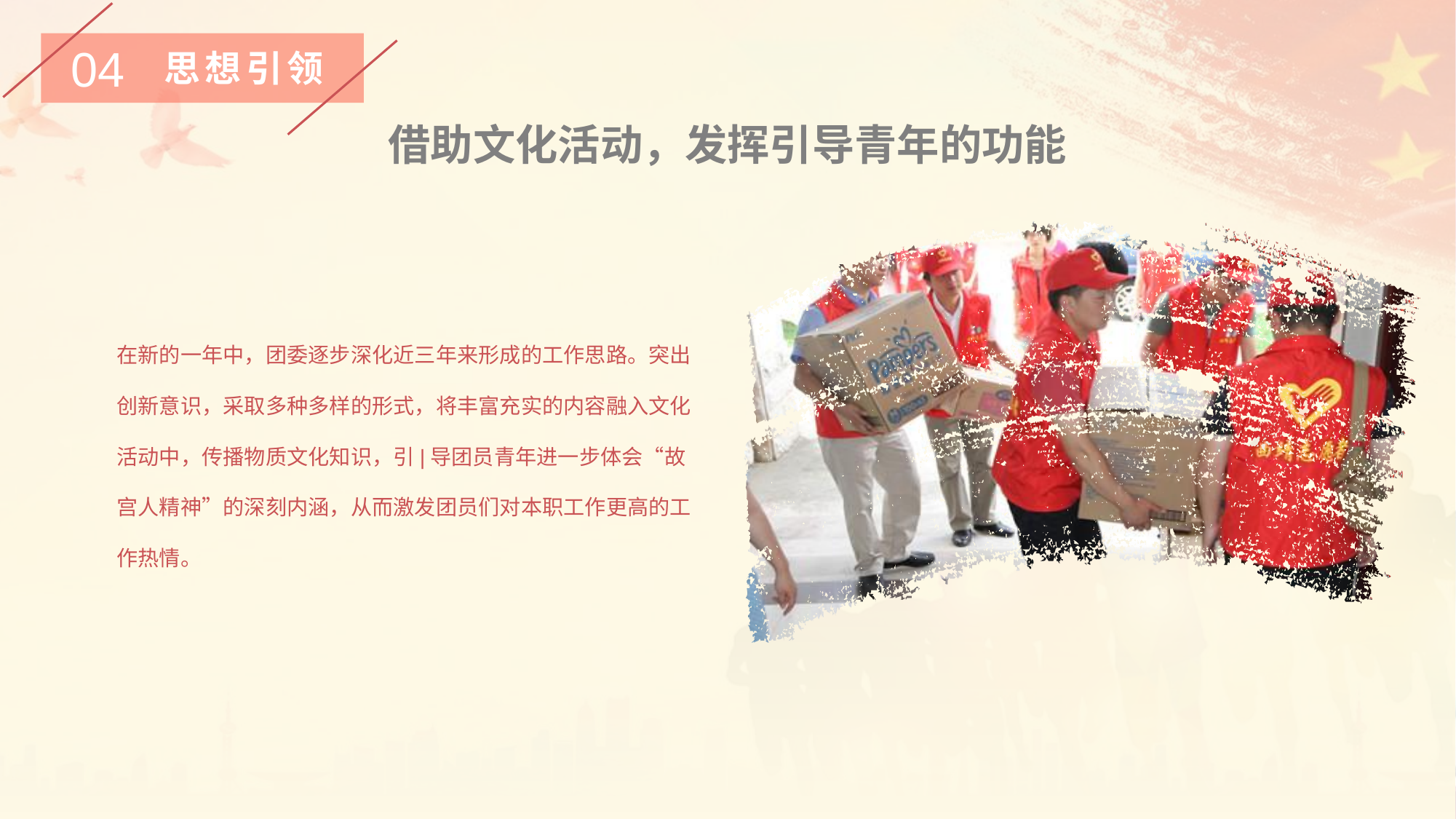

04
思想引领
借助文化活动，发挥引导青年的功能

在新的一年中，团委逐步深化近三年来形成的工作思路。突出创新意识，采取多种多样的形式，将丰富充实的内容融入文化活动中，传播物质文化知识，引|导团员青年进一步体会“故宫人精神”的深刻内涵，从而激发团员们对本职工作更高的工作热情。